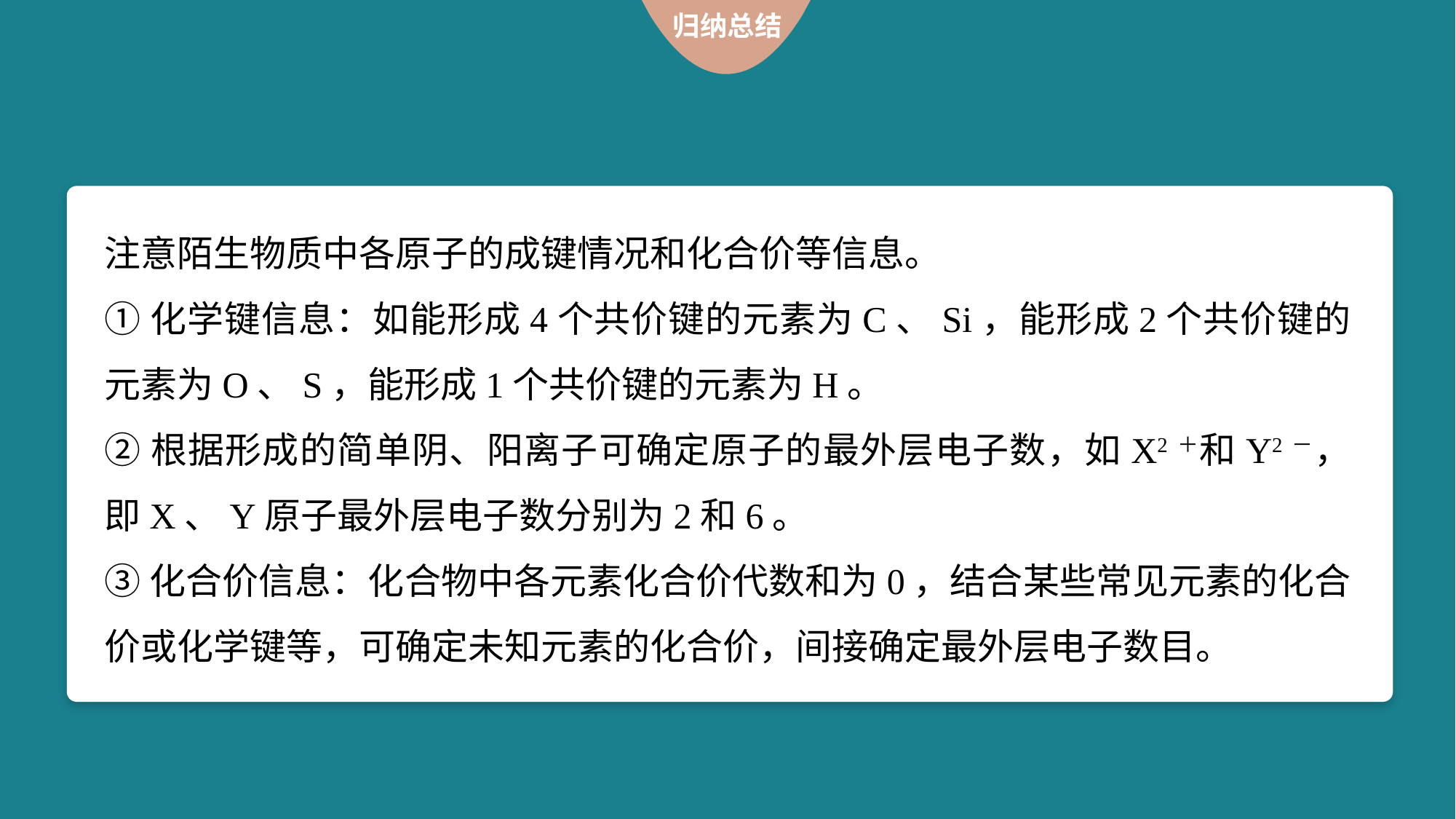

归纳总结

注意陌生物质中各原子的成键情况和化合价等信息。
①化学键信息：如能形成4个共价键的元素为C、Si，能形成2个共价键的元素为O、S，能形成1个共价键的元素为H。
②根据形成的简单阴、阳离子可确定原子的最外层电子数，如X2＋和Y2－，即X、Y原子最外层电子数分别为2和6。
③化合价信息：化合物中各元素化合价代数和为0，结合某些常见元素的化合价或化学键等，可确定未知元素的化合价，间接确定最外层电子数目。